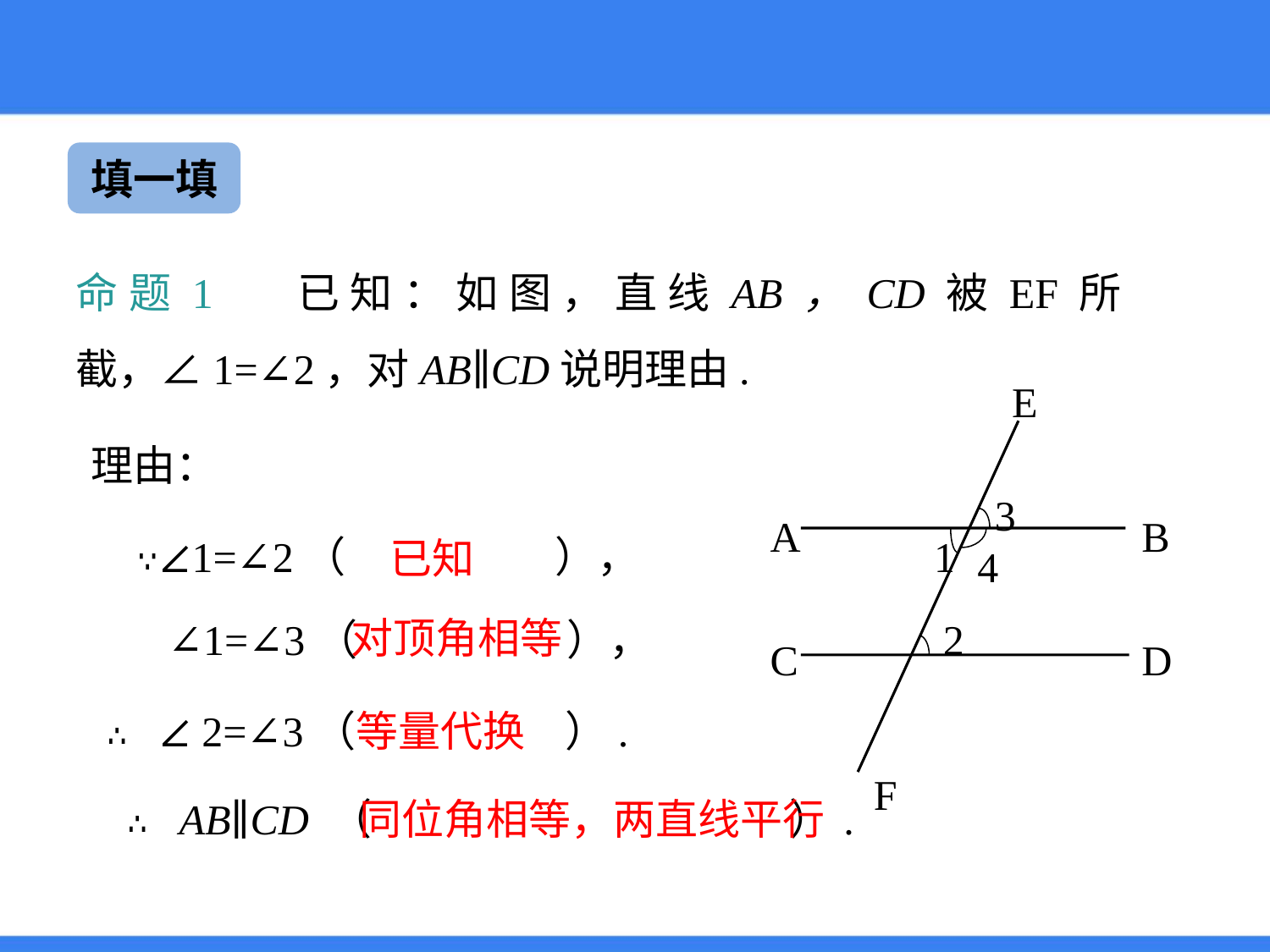

填一填
命题1   已知：如图，直线AB，CD被EF所截，∠1=∠2，对AB∥CD说明理由.
E

3
A
B
1
4
2
C
D
F
理由：
∵∠1=∠2（                      ），
已知
对顶角相等
    ∠1=∠3（                      ），
 ∴ ∠2=∠3（                      ）.
等量代换
 ∴ AB∥CD （                                            ）.
同位角相等，两直线平行